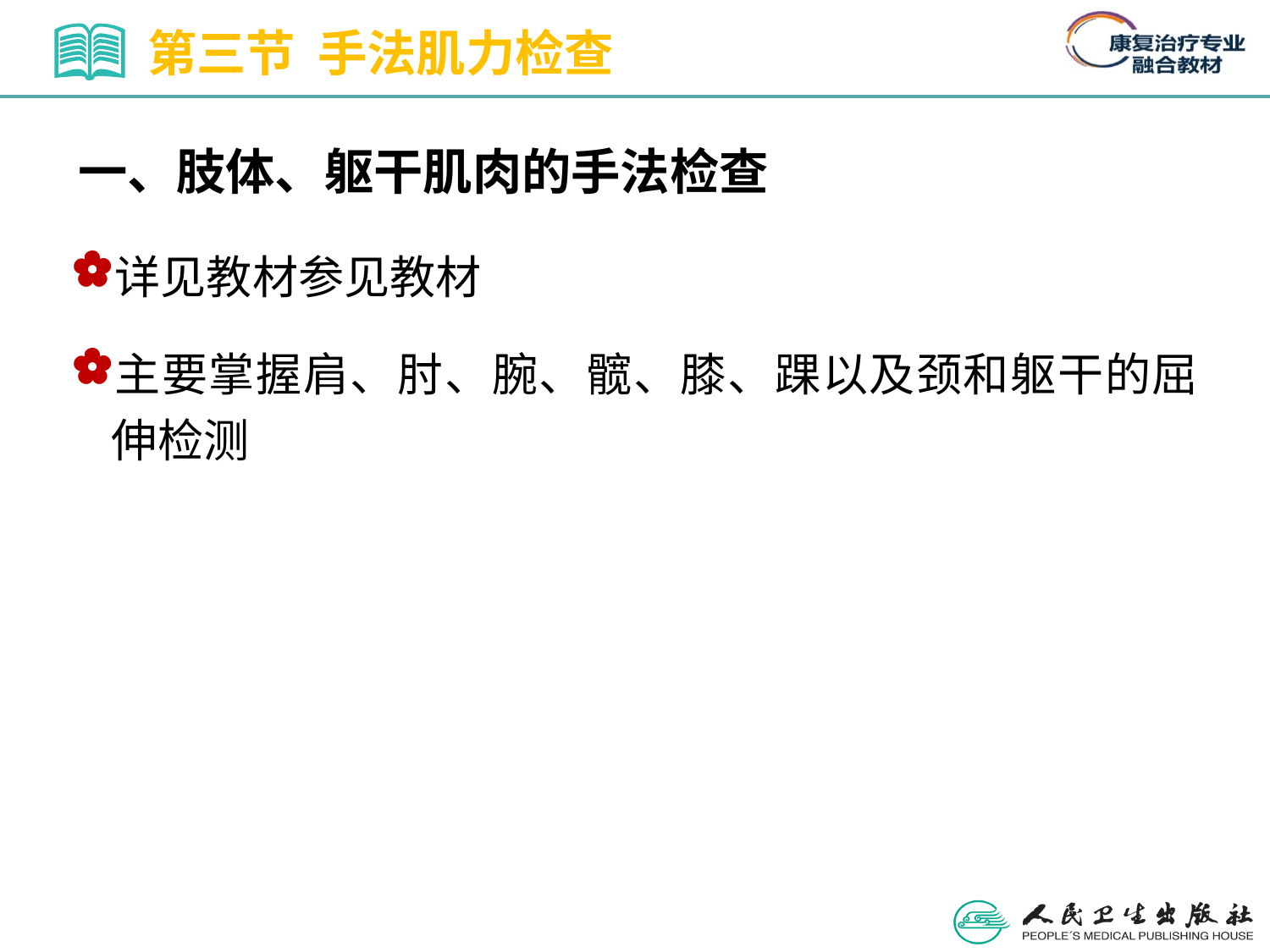

第三节  手法肌力检查

一、肢体、躯干肌肉的手法检查
详见教材参见教材
主要掌握肩、肘、腕、髋、膝、踝以及颈和躯干的屈伸检测